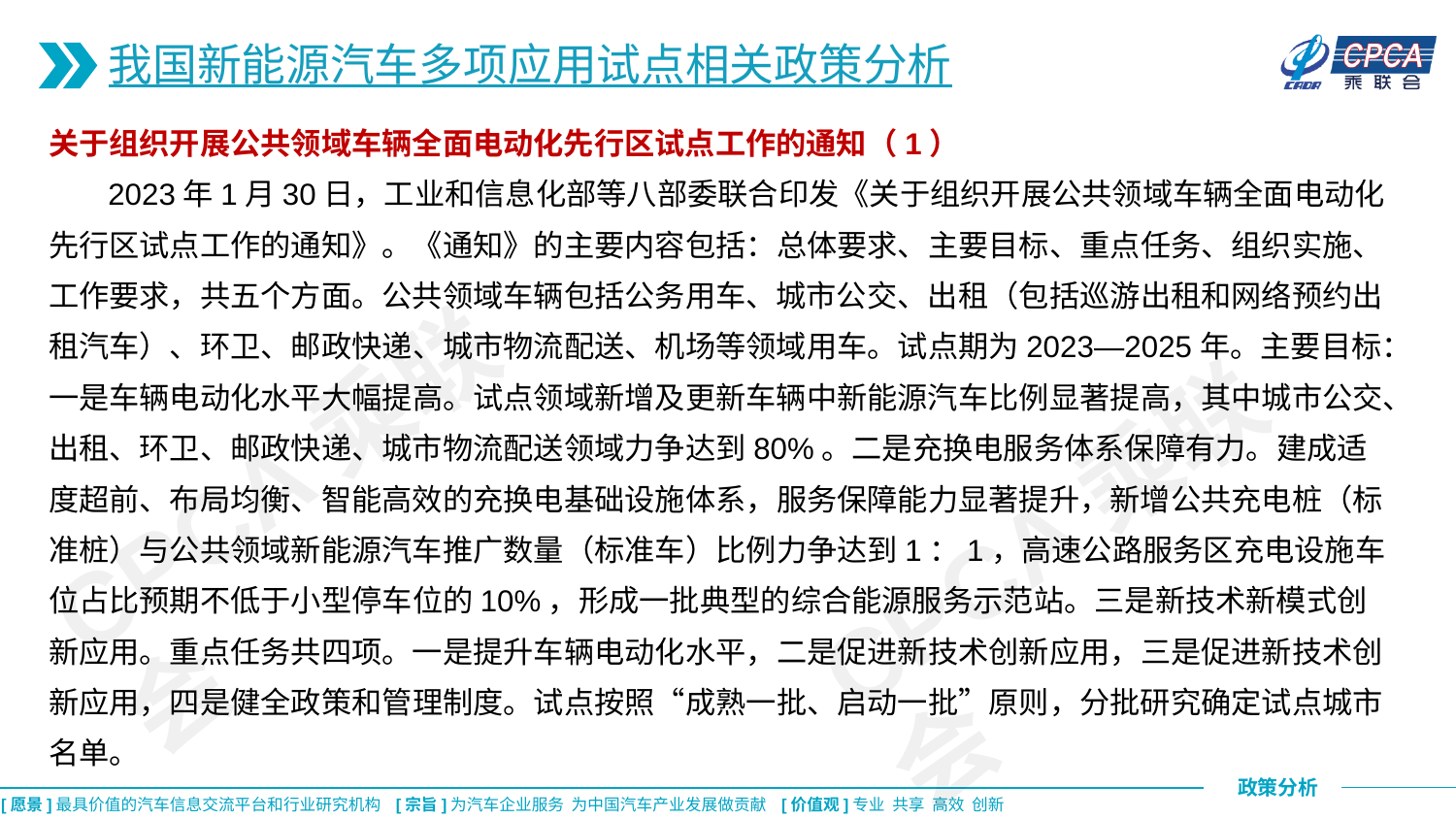

我国新能源汽车多项应用试点相关政策分析
关于组织开展公共领域车辆全面电动化先行区试点工作的通知（1）
       2023年1月30日，工业和信息化部等八部委联合印发《关于组织开展公共领域车辆全面电动化先行区试点工作的通知》。《通知》的主要内容包括：总体要求、主要目标、重点任务、组织实施、工作要求，共五个方面。公共领域车辆包括公务用车、城市公交、出租（包括巡游出租和网络预约出租汽车）、环卫、邮政快递、城市物流配送、机场等领域用车。试点期为2023—2025年。主要目标：一是车辆电动化水平大幅提高。试点领域新增及更新车辆中新能源汽车比例显著提高，其中城市公交、出租、环卫、邮政快递、城市物流配送领域力争达到80%。二是充换电服务体系保障有力。建成适度超前、布局均衡、智能高效的充换电基础设施体系，服务保障能力显著提升，新增公共充电桩（标准桩）与公共领域新能源汽车推广数量（标准车）比例力争达到1：1，高速公路服务区充电设施车位占比预期不低于小型停车位的10%，形成一批典型的综合能源服务示范站。三是新技术新模式创新应用。重点任务共四项。一是提升车辆电动化水平，二是促进新技术创新应用，三是促进新技术创新应用，四是健全政策和管理制度。试点按照“成熟一批、启动一批”原则，分批研究确定试点城市名单。
CPCA乘联会
CPCA乘联会